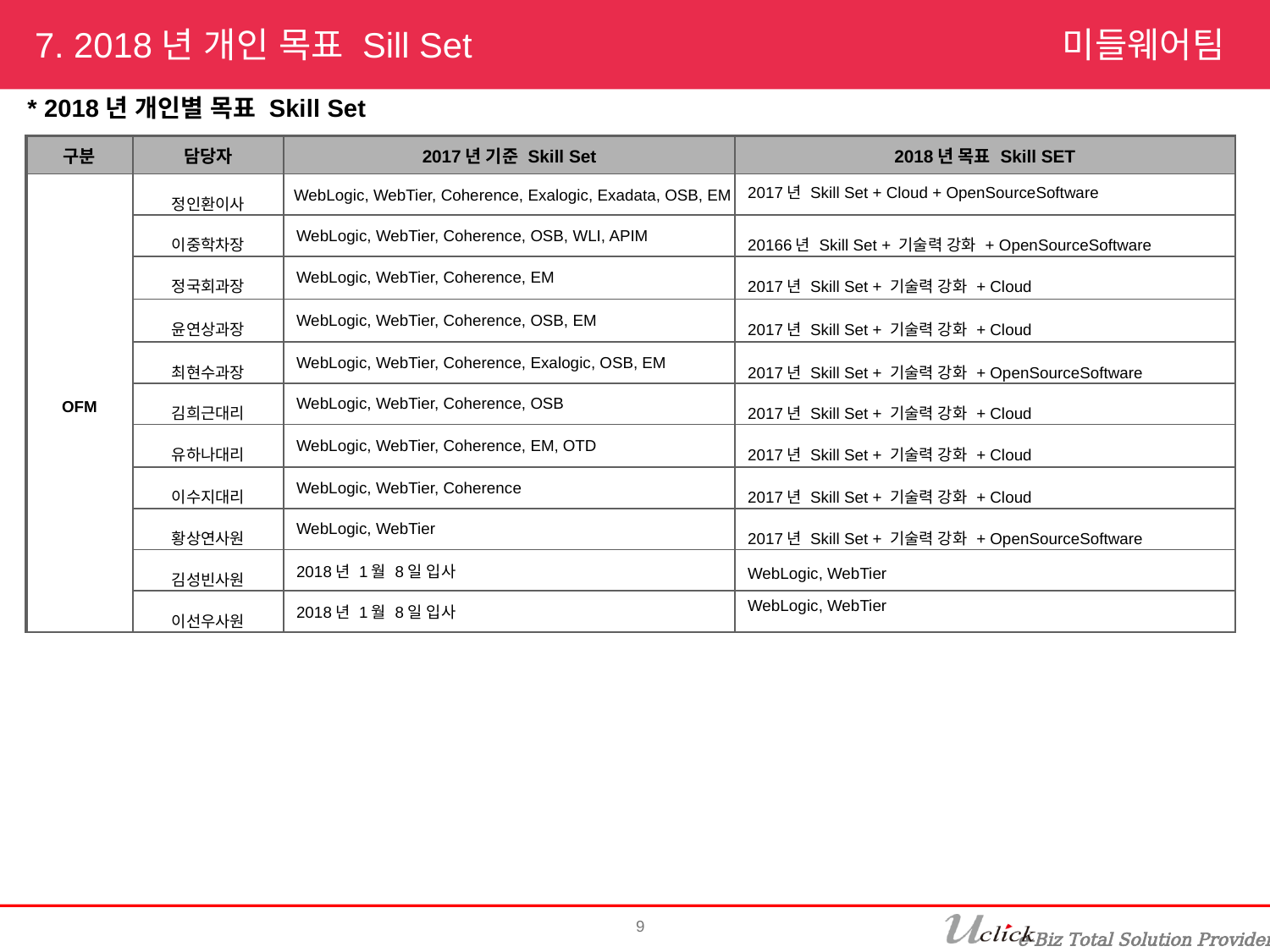

7. 2018년 개인 목표 Sill Set
미들웨어팀
* 2018년 개인별 목표 Skill Set
| 구분 | 담당자 | 2017년 기준 Skill Set | 2018년 목표 Skill SET |
| --- | --- | --- | --- |
| OFM | 정인환이사 | WebLogic, WebTier, Coherence, Exalogic, Exadata, OSB, EM | 2017년 Skill Set + Cloud + OpenSourceSoftware |
|  | 이중학차장 | WebLogic, WebTier, Coherence, OSB, WLI, APIM | 20166년 Skill Set + 기술력 강화 + OpenSourceSoftware |
|  | 정국회과장 | WebLogic, WebTier, Coherence, EM | 2017년 Skill Set + 기술력 강화 + Cloud |
|  | 윤연상과장 | WebLogic, WebTier, Coherence, OSB, EM | 2017년 Skill Set + 기술력 강화 + Cloud |
|  | 최현수과장 | WebLogic, WebTier, Coherence, Exalogic, OSB, EM | 2017년 Skill Set + 기술력 강화 + OpenSourceSoftware |
|  | 김희근대리 | WebLogic, WebTier, Coherence, OSB | 2017년 Skill Set + 기술력 강화 + Cloud |
|  | 유하나대리 | WebLogic, WebTier, Coherence, EM, OTD | 2017년 Skill Set + 기술력 강화 + Cloud |
|  | 이수지대리 | WebLogic, WebTier, Coherence | 2017년 Skill Set + 기술력 강화 + Cloud |
|  | 황상연사원 | WebLogic, WebTier | 2017년 Skill Set + 기술력 강화 + OpenSourceSoftware |
|  | 김성빈사원 | 2018년 1월 8일 입사 | WebLogic, WebTier |
|  | 이선우사원 | 2018년 1월 8일 입사 | WebLogic, WebTier |